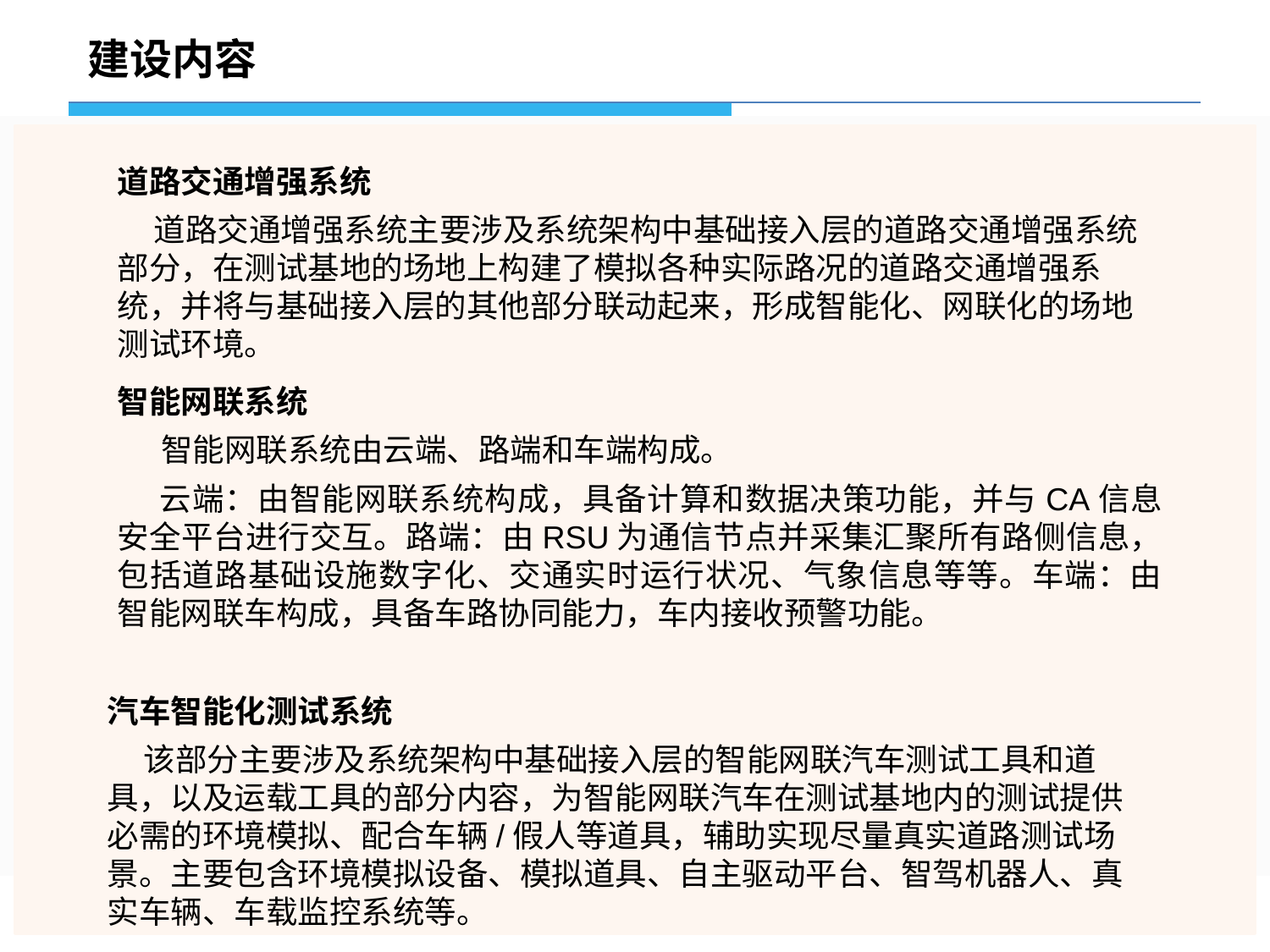

建设内容
道路交通增强系统
    道路交通增强系统主要涉及系统架构中基础接入层的道路交通增强系统部分，在测试基地的场地上构建了模拟各种实际路况的道路交通增强系统，并将与基础接入层的其他部分联动起来，形成智能化、网联化的场地测试环境。
智能网联系统
     智能网联系统由云端、路端和车端构成。
云端：由智能网联系统构成，具备计算和数据决策功能，并与CA信息安全平台进行交互。路端：由RSU为通信节点并采集汇聚所有路侧信息，包括道路基础设施数字化、交通实时运行状况、气象信息等等。车端：由智能网联车构成，具备车路协同能力，车内接收预警功能。
汽车智能化测试系统
    该部分主要涉及系统架构中基础接入层的智能网联汽车测试工具和道具，以及运载工具的部分内容，为智能网联汽车在测试基地内的测试提供必需的环境模拟、配合车辆/假人等道具，辅助实现尽量真实道路测试场景。主要包含环境模拟设备、模拟道具、自主驱动平台、智驾机器人、真实车辆、车载监控系统等。